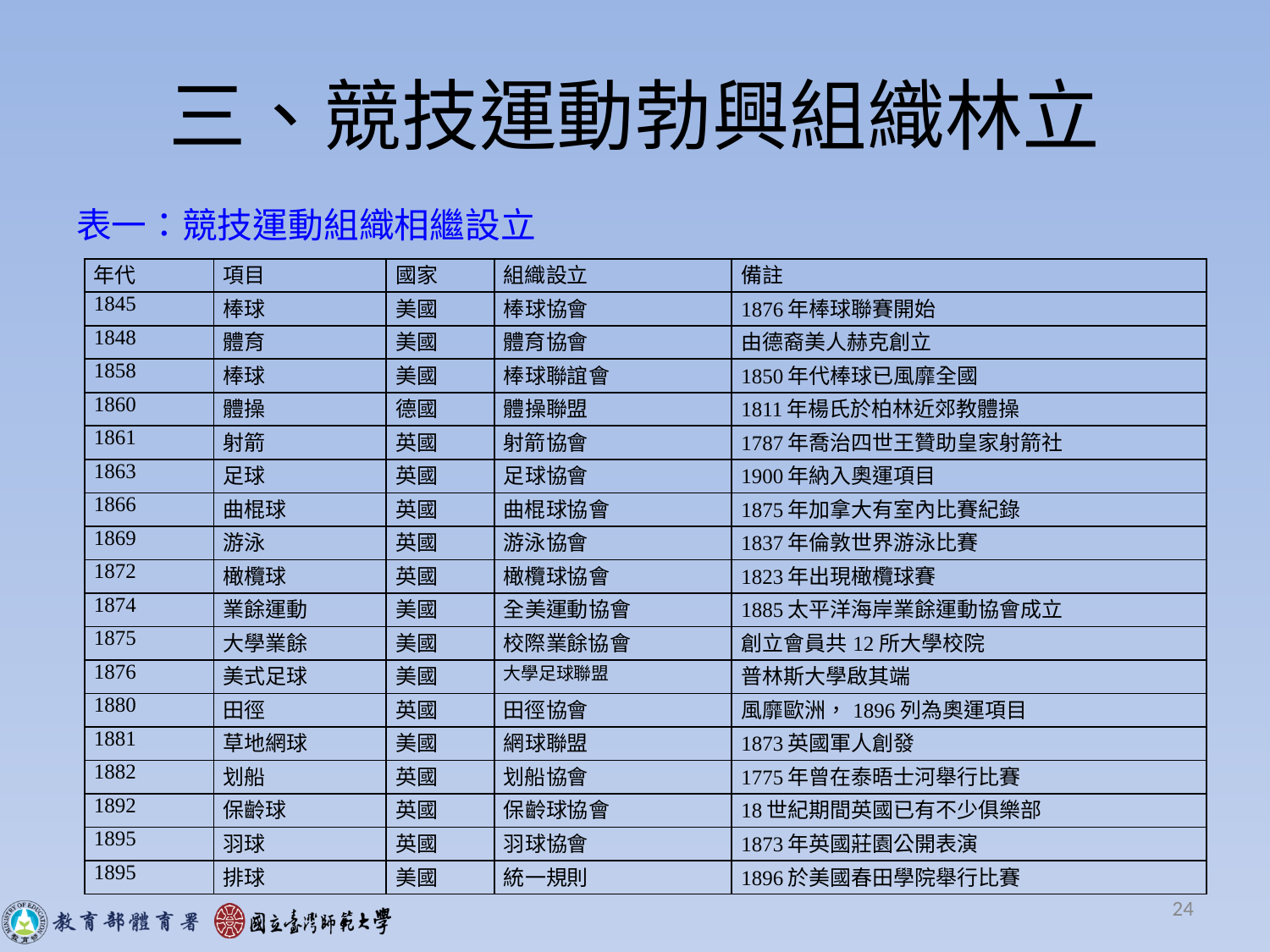

# 三、競技運動勃興組織林立
表一：競技運動組織相繼設立

| 年代 | 項目 | 國家 | 組織設立 | 備註 |
| --- | --- | --- | --- | --- |
| 1845 | 棒球 | 美國 | 棒球協會 | 1876年棒球聯賽開始 |
| 1848 | 體育 | 美國 | 體育協會 | 由德裔美人赫克創立 |
| 1858 | 棒球 | 美國 | 棒球聯誼會 | 1850年代棒球已風靡全國 |
| 1860 | 體操 | 德國 | 體操聯盟 | 1811年楊氏於柏林近郊教體操 |
| 1861 | 射箭 | 英國 | 射箭協會 | 1787年喬治四世王贊助皇家射箭社 |
| 1863 | 足球 | 英國 | 足球協會 | 1900年納入奧運項目 |
| 1866 | 曲棍球 | 英國 | 曲棍球協會 | 1875年加拿大有室內比賽紀錄 |
| 1869 | 游泳 | 英國 | 游泳協會 | 1837年倫敦世界游泳比賽 |
| 1872 | 橄欖球 | 英國 | 橄欖球協會 | 1823年出現橄欖球賽 |
| 1874 | 業餘運動 | 美國 | 全美運動協會 | 1885太平洋海岸業餘運動協會成立 |
| 1875 | 大學業餘 | 美國 | 校際業餘協會 | 創立會員共12所大學校院 |
| 1876 | 美式足球 | 美國 | 大學足球聯盟 | 普林斯大學啟其端 |
| 1880 | 田徑 | 英國 | 田徑協會 | 風靡歐洲，1896列為奧運項目 |
| 1881 | 草地網球 | 美國 | 網球聯盟 | 1873英國軍人創發 |
| 1882 | 划船 | 英國 | 划船協會 | 1775年曾在泰晤士河舉行比賽 |
| 1892 | 保齡球 | 英國 | 保齡球協會 | 18世紀期間英國已有不少俱樂部 |
| 1895 | 羽球 | 英國 | 羽球協會 | 1873年英國莊園公開表演 |
| 1895 | 排球 | 美國 | 統一規則 | 1896於美國春田學院舉行比賽 |
24